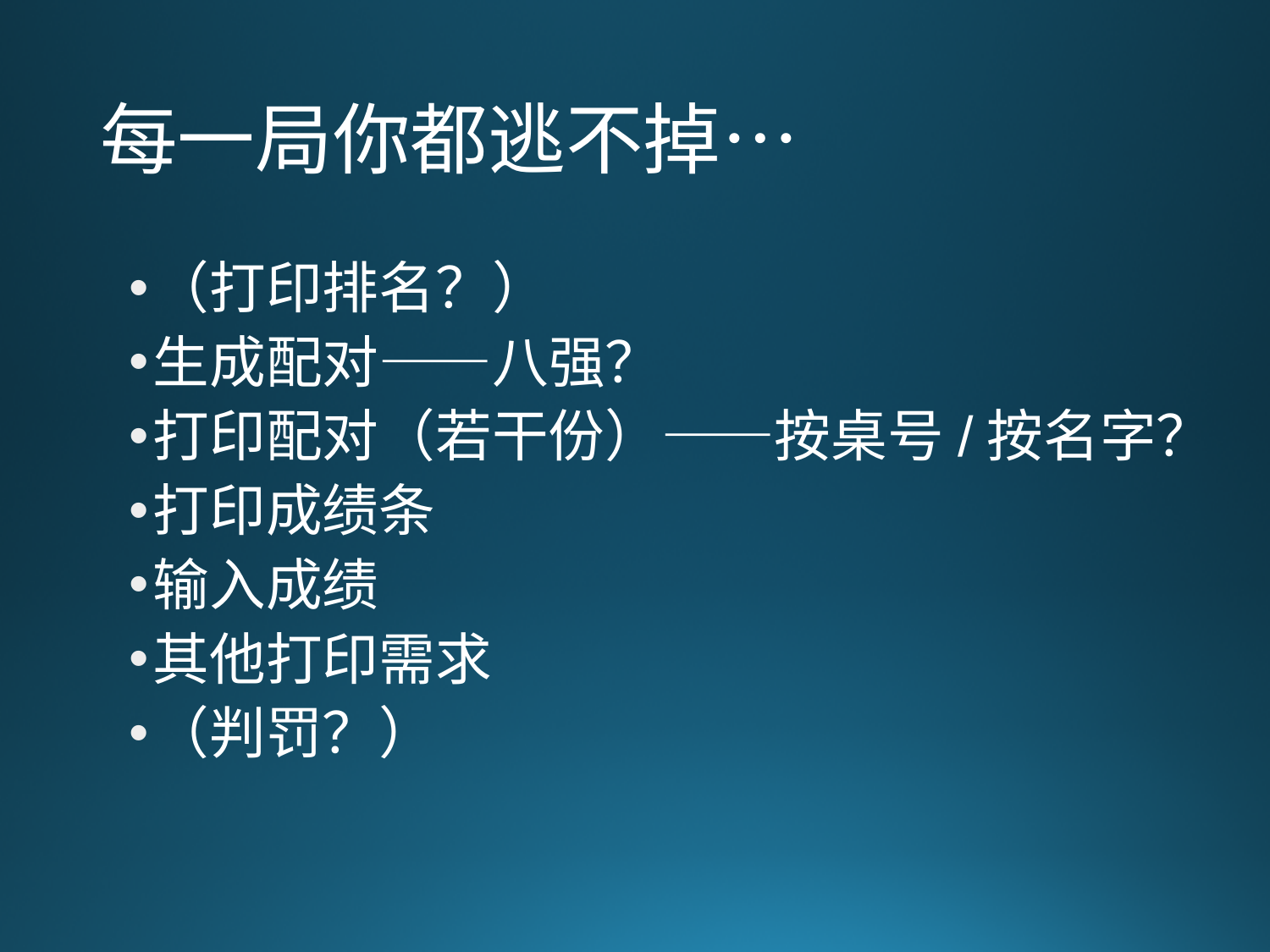

# 每一局你都逃不掉…
（打印排名？）
生成配对——八强？
打印配对（若干份）——按桌号/按名字？
打印成绩条
输入成绩
其他打印需求
（判罚？）